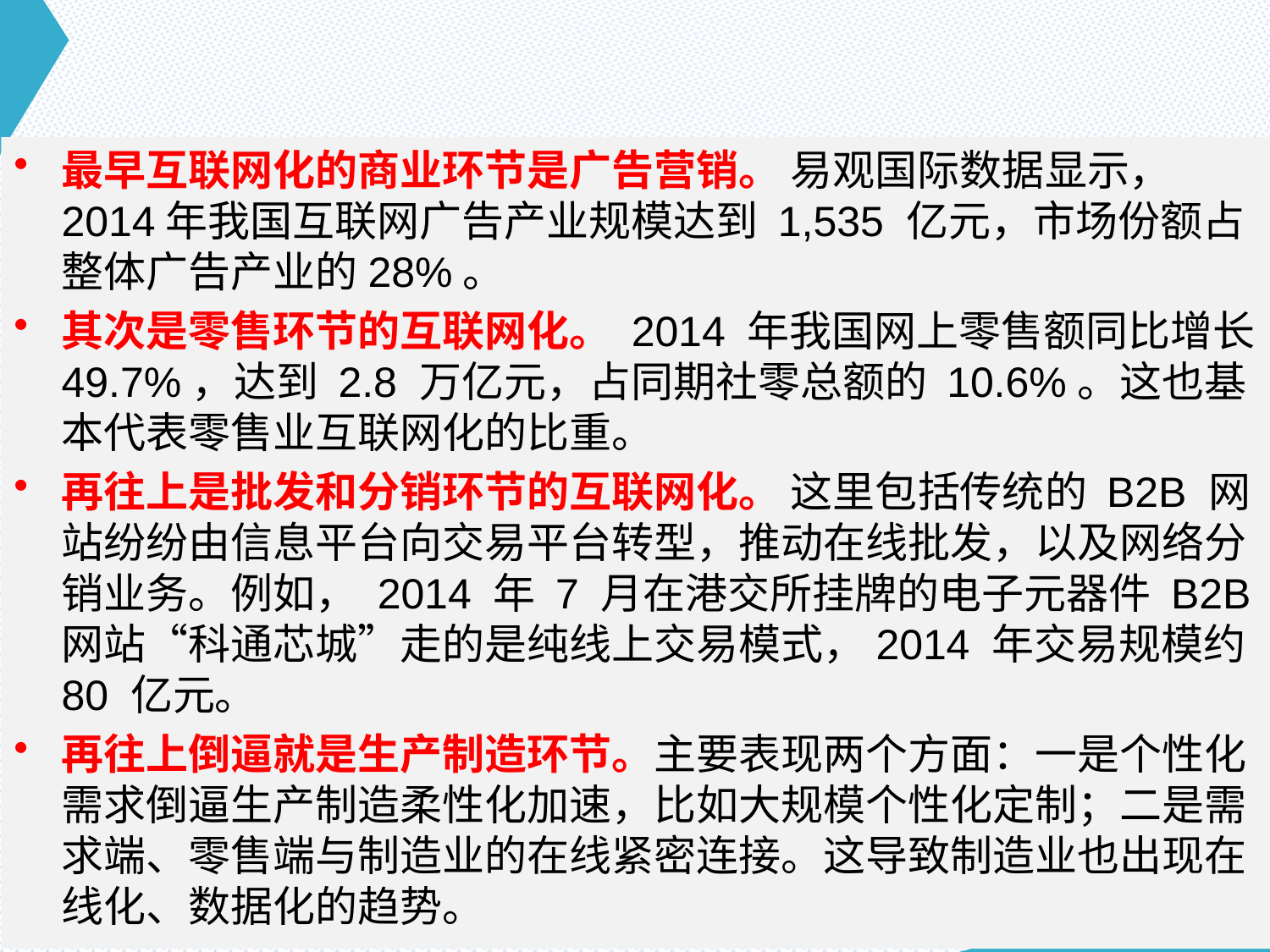

最早互联网化的商业环节是广告营销。 易观国际数据显示， 2014年我国互联网广告产业规模达到 1,535 亿元，市场份额占整体广告产业的28%。
其次是零售环节的互联网化。 2014 年我国网上零售额同比增长49.7%，达到 2.8 万亿元，占同期社零总额的 10.6%。这也基本代表零售业互联网化的比重。
再往上是批发和分销环节的互联网化。 这里包括传统的 B2B 网站纷纷由信息平台向交易平台转型，推动在线批发，以及网络分销业务。例如， 2014 年 7 月在港交所挂牌的电子元器件 B2B 网站“科通芯城”走的是纯线上交易模式，2014 年交易规模约 80 亿元。
再往上倒逼就是生产制造环节。主要表现两个方面：一是个性化需求倒逼生产制造柔性化加速，比如大规模个性化定制；二是需求端、零售端与制造业的在线紧密连接。这导致制造业也出现在线化、数据化的趋势。